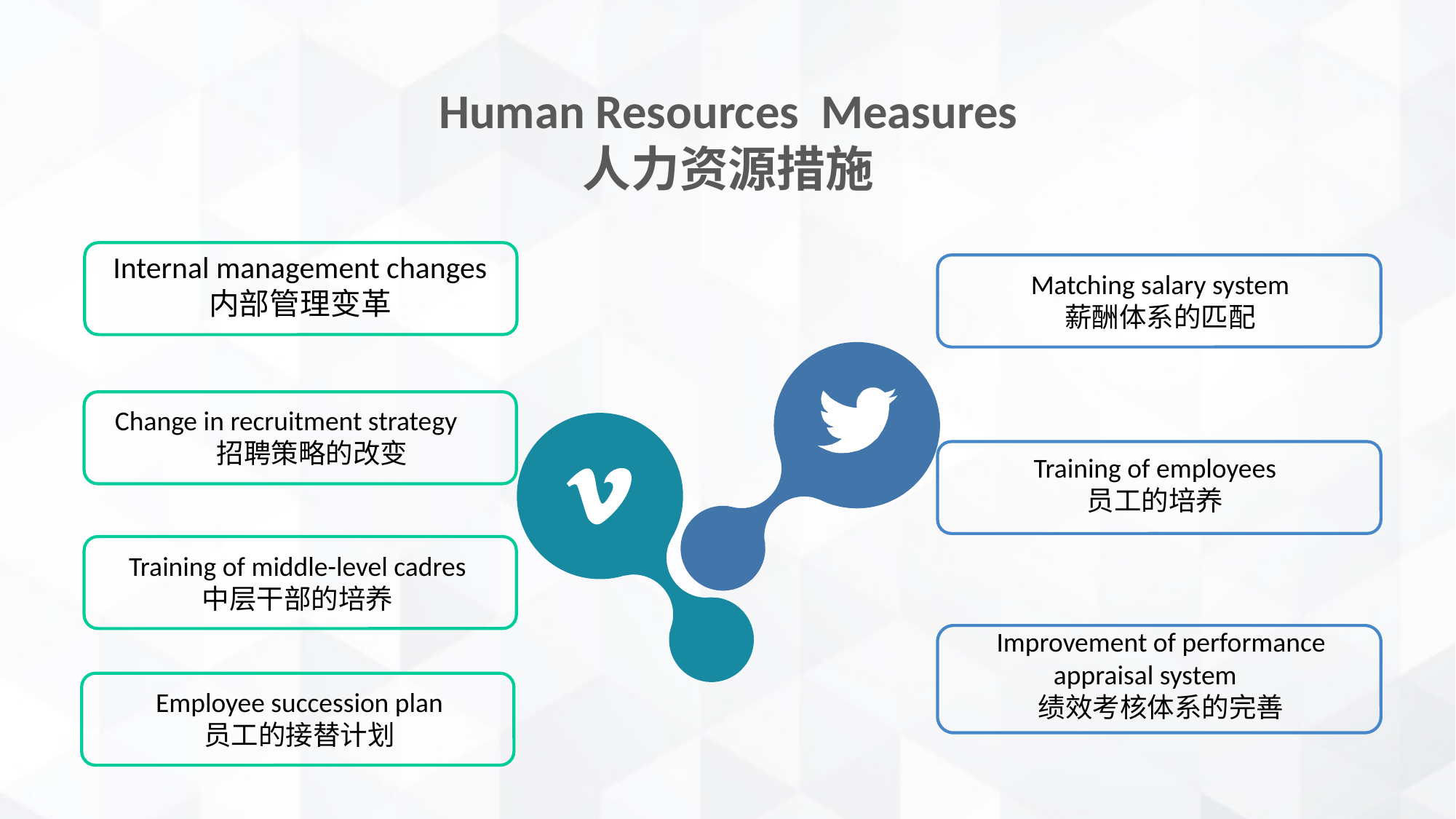

Human Resources  Measures
人力资源措施
Internal management changes
内部管理变革

Matching salary system
薪酬体系的匹配

Change in recruitment strategy
招聘策略的改变

Training of employees
员工的培养

Training of middle-level cadres
中层干部的培养
Improvement of performance appraisal system
绩效考核体系的完善

Employee succession plan
员工的接替计划